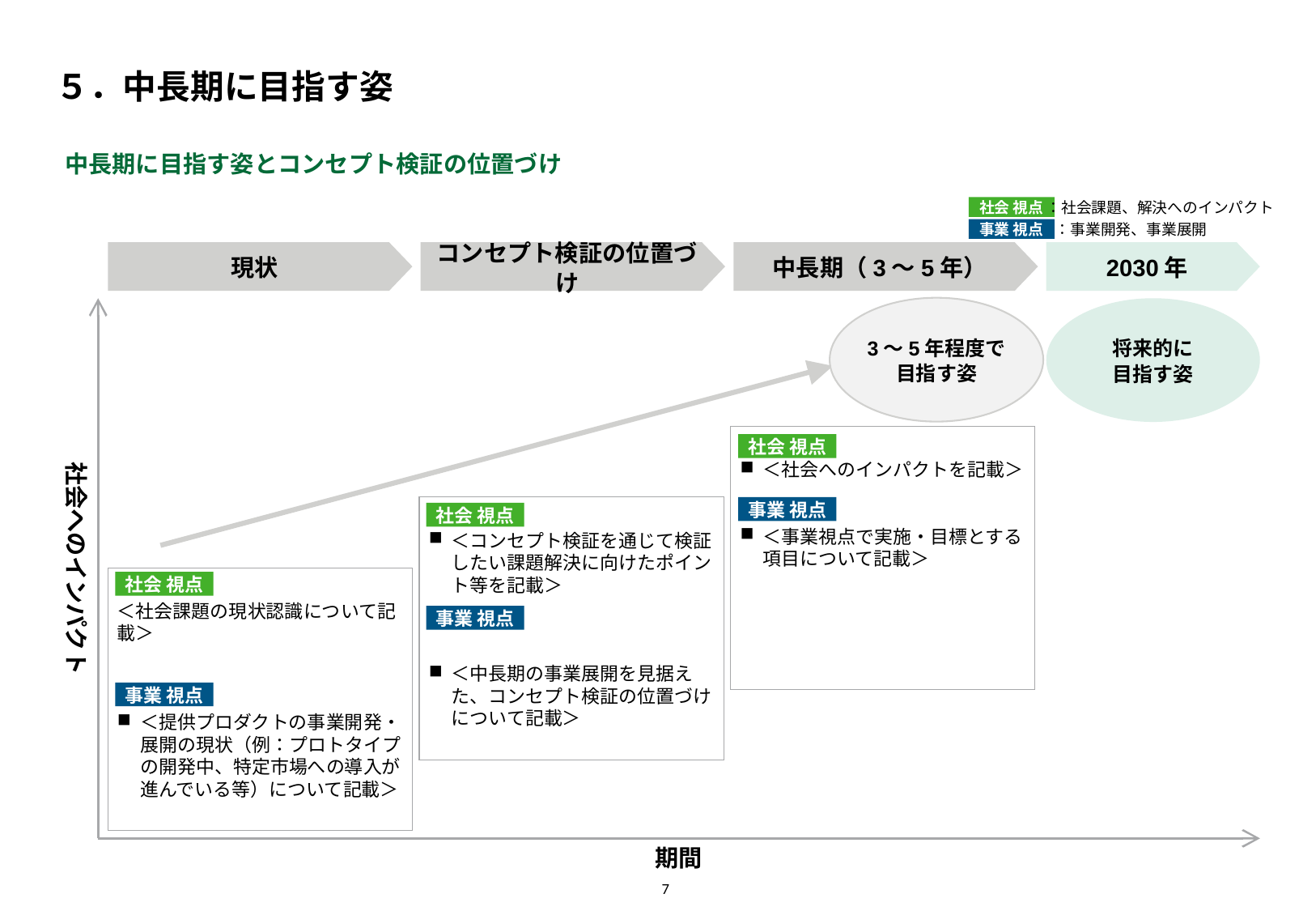

# ５．中長期に目指す姿
中長期に目指す姿とコンセプト検証の位置づけ
：社会課題、解決へのインパクト
社会 視点
：事業開発、事業展開
事業 視点
現状
コンセプト検証の位置づけ
中長期（3～5年）
2030年
3～5年程度で
目指す姿
社会へのインパクト
将来的に
目指す姿

＜社会へのインパクトを記載＞

＜事業視点で実施・目標とする項目について記載＞
社会 視点
事業 視点

＜コンセプト検証を通じて検証したい課題解決に向けたポイント等を記載＞

＜中長期の事業展開を見据えた、コンセプト検証の位置づけについて記載＞
社会 視点

＜社会課題の現状認識について記載＞

＜提供プロダクトの事業開発・展開の現状（例：プロトタイプの開発中、特定市場への導入が進んでいる等）について記載＞

社会 視点
事業 視点
事業 視点
期間
7